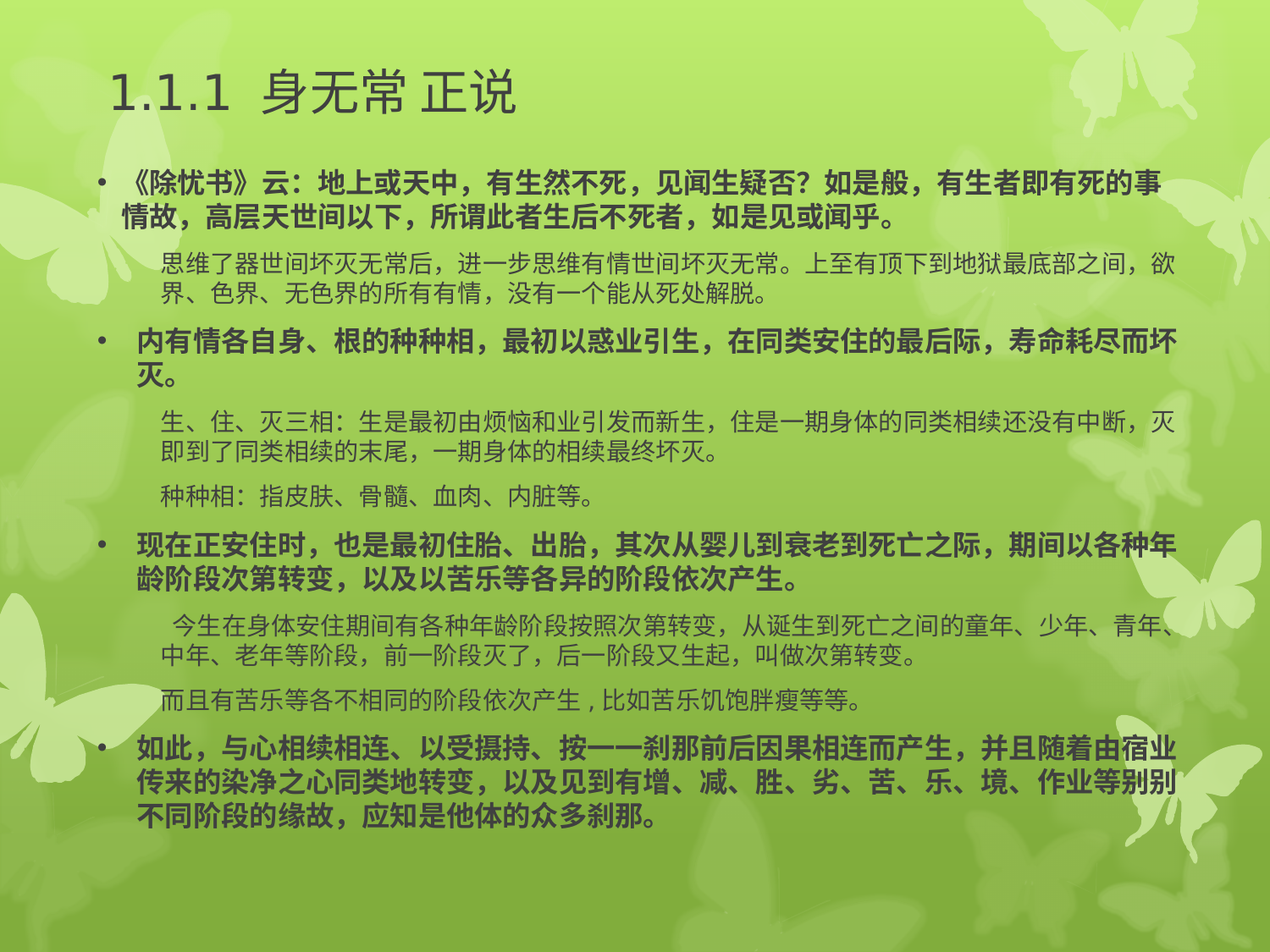

# 1.1.1 身无常 正说
《除忧书》云：地上或天中，有生然不死，见闻生疑否？如是般，有生者即有死的事情故，高层天世间以下，所谓此者生后不死者，如是见或闻乎。
思维了器世间坏灭无常后，进一步思维有情世间坏灭无常。上至有顶下到地狱最底部之间，欲界、色界、无色界的所有有情，没有一个能从死处解脱。
内有情各自身、根的种种相，最初以惑业引生，在同类安住的最后际，寿命耗尽而坏灭。
生、住、灭三相：生是最初由烦恼和业引发而新生，住是一期身体的同类相续还没有中断，灭即到了同类相续的末尾，一期身体的相续最终坏灭。
种种相：指皮肤、骨髓、血肉、内脏等。
现在正安住时，也是最初住胎、出胎，其次从婴儿到衰老到死亡之际，期间以各种年龄阶段次第转变，以及以苦乐等各异的阶段依次产生。
 今生在身体安住期间有各种年龄阶段按照次第转变，从诞生到死亡之间的童年、少年、青年、中年、老年等阶段，前一阶段灭了，后一阶段又生起，叫做次第转变。
而且有苦乐等各不相同的阶段依次产生,比如苦乐饥饱胖瘦等等。
如此，与心相续相连、以受摄持、按一一刹那前后因果相连而产生，并且随着由宿业传来的染净之心同类地转变，以及见到有增、减、胜、劣、苦、乐、境、作业等别别不同阶段的缘故，应知是他体的众多刹那。